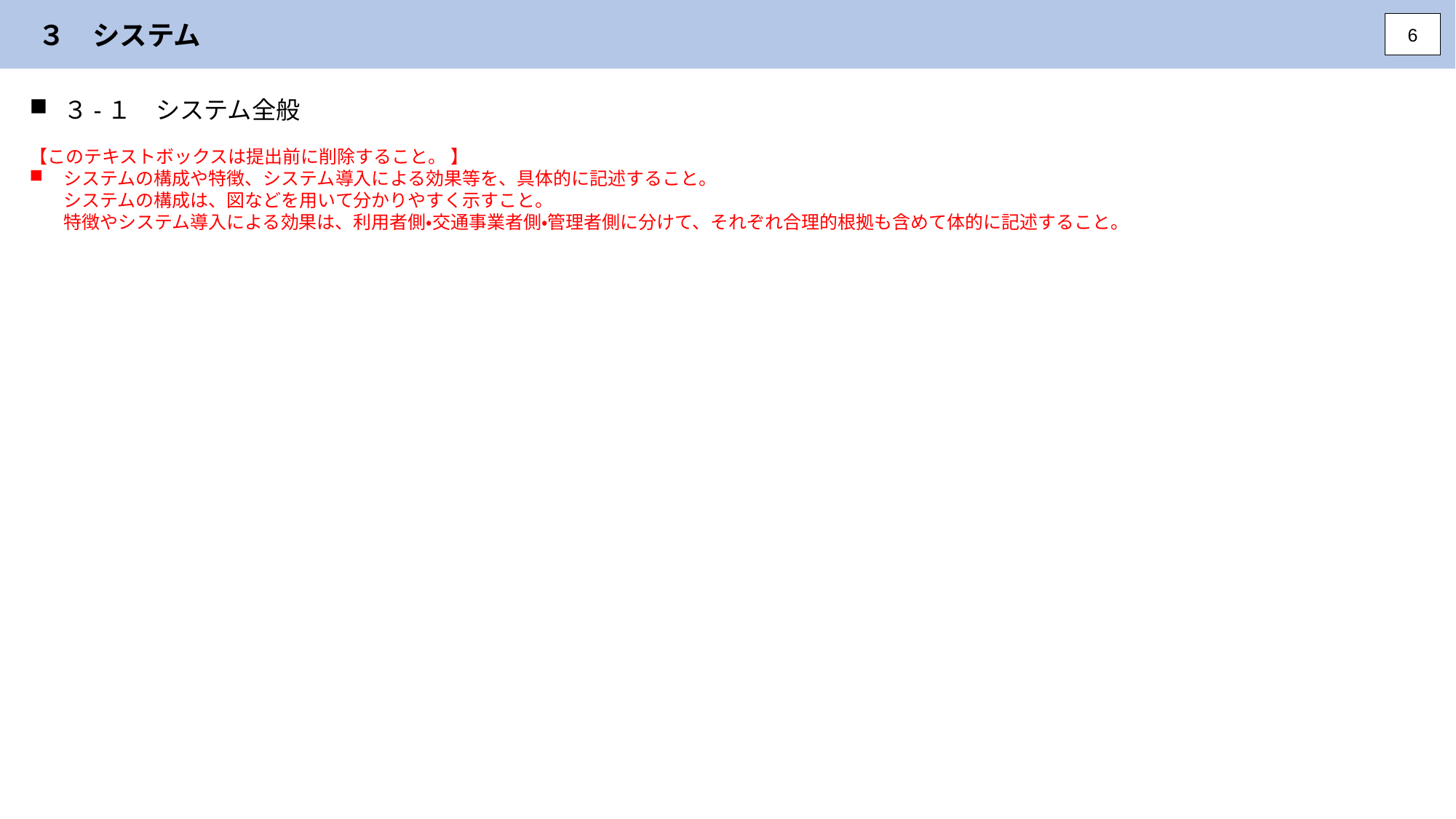

３　システム
6
３-１　システム全般
【このテキストボックスは提出前に削除すること。 】
システムの構成や特徴、システム導入による効果等を、具体的に記述すること。
システムの構成は、図などを用いて分かりやすく示すこと。
特徴やシステム導入による効果は、利用者側・交通事業者側・管理者側に分けて、それぞれ合理的根拠も含めて体的に記述すること。